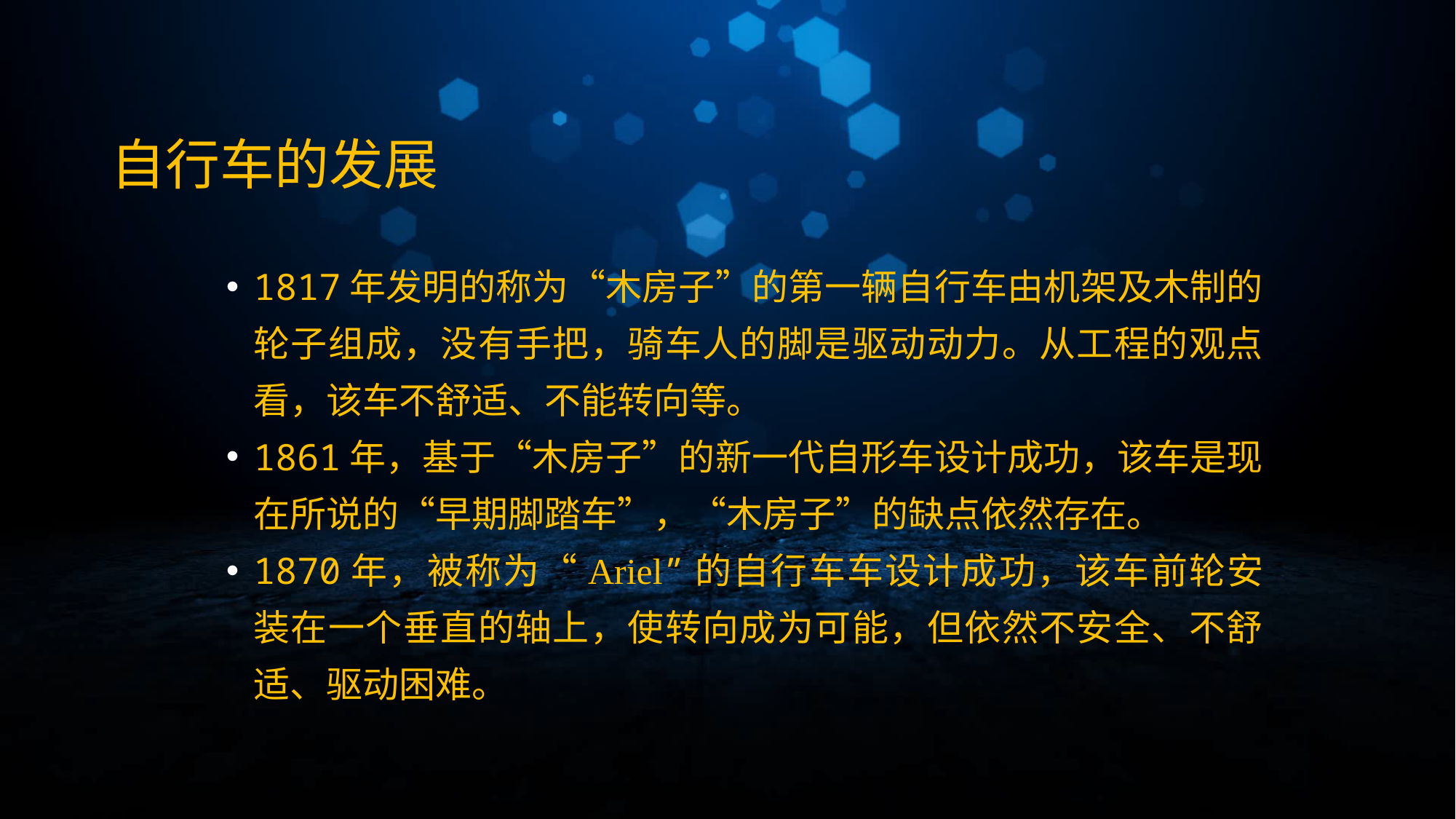

# 自行车的发展
1817年发明的称为“木房子”的第一辆自行车由机架及木制的轮子组成，没有手把，骑车人的脚是驱动动力。从工程的观点看，该车不舒适、不能转向等。
1861年，基于“木房子”的新一代自形车设计成功，该车是现在所说的“早期脚踏车”，“木房子”的缺点依然存在。
1870年，被称为“Ariel”的自行车车设计成功，该车前轮安装在一个垂直的轴上，使转向成为可能，但依然不安全、不舒适、驱动困难。
8